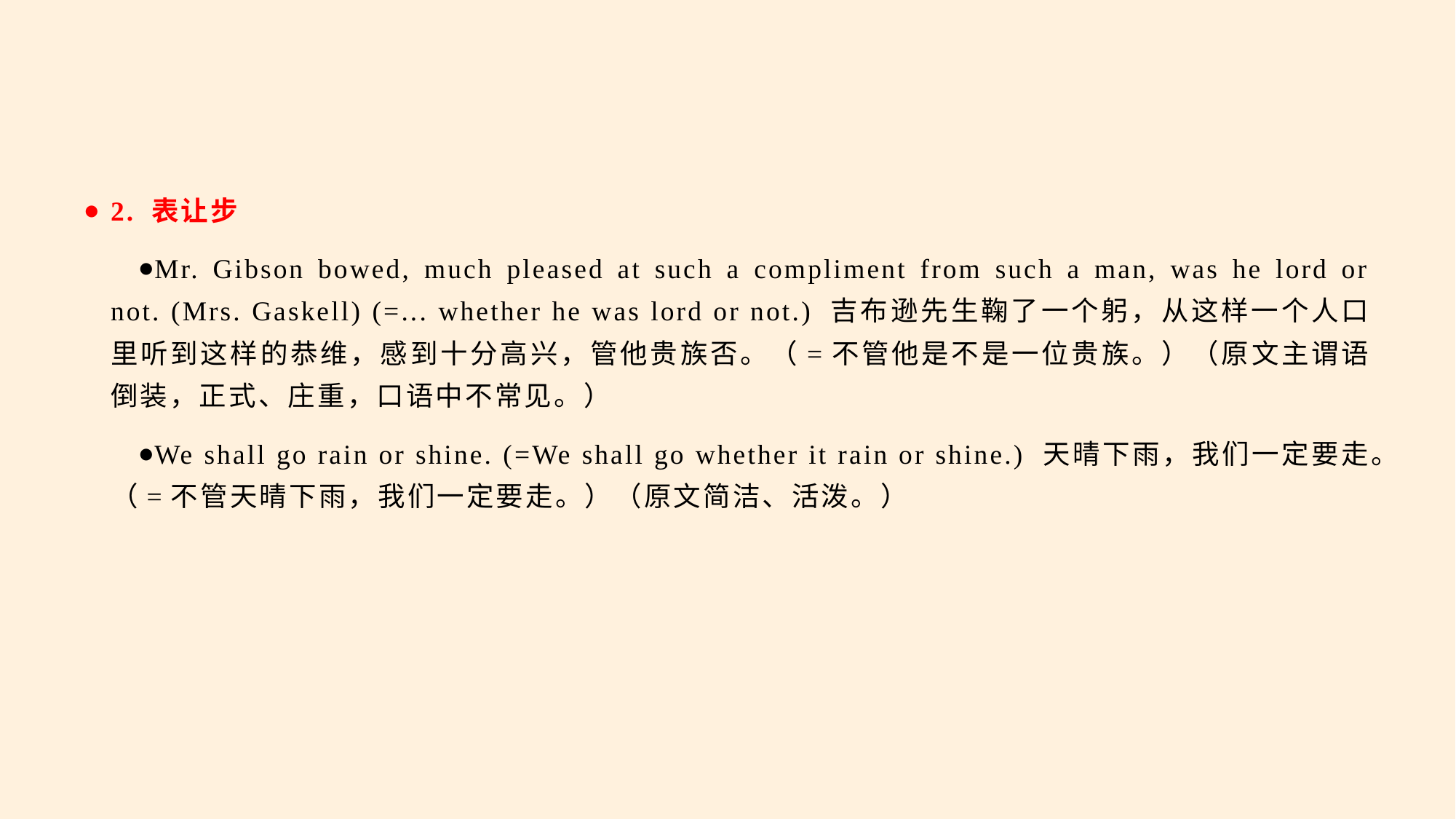

#
2. 表让步
Mr. Gibson bowed, much pleased at such a compliment from such a man, was he lord or not. (Mrs. Gaskell) (=... whether he was lord or not.) 吉布逊先生鞠了一个躬，从这样一个人口里听到这样的恭维，感到十分高兴，管他贵族否。（=不管他是不是一位贵族。）（原文主谓语倒装，正式、庄重，口语中不常见。）
We shall go rain or shine. (=We shall go whether it rain or shine.) 天晴下雨，我们一定要走。（=不管天晴下雨，我们一定要走。）（原文简洁、活泼。）